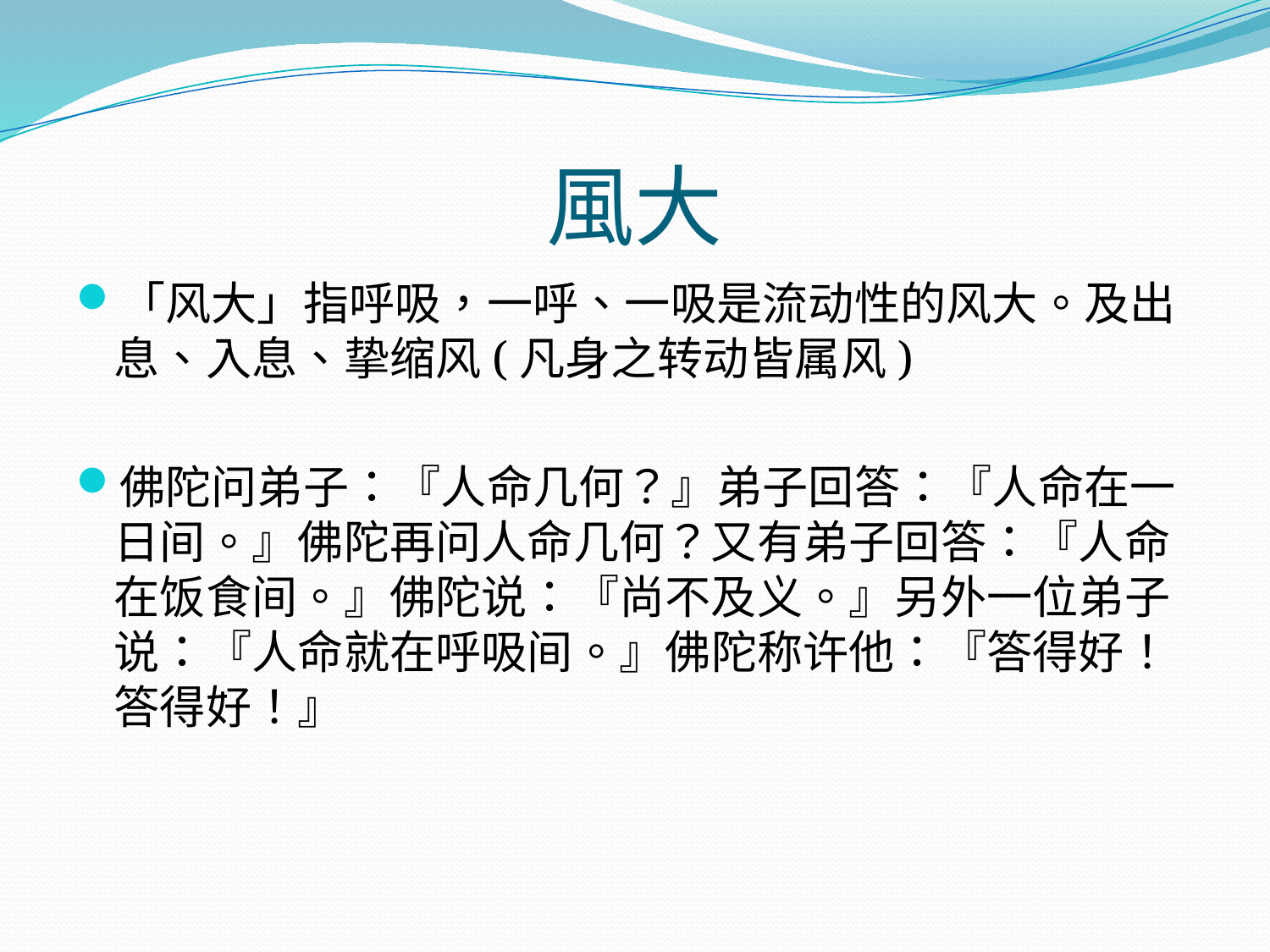

# 風大
「风大」指呼吸，一呼、一吸是流动性的风大。及出息、入息、挚缩风(凡身之转动皆属风)

佛陀问弟子：『人命几何？』弟子回答：『人命在一日间。』佛陀再问人命几何？又有弟子回答：『人命在饭食间。』佛陀说：『尚不及义。』另外一位弟子说：『人命就在呼吸间。』佛陀称许他：『答得好！答得好！』